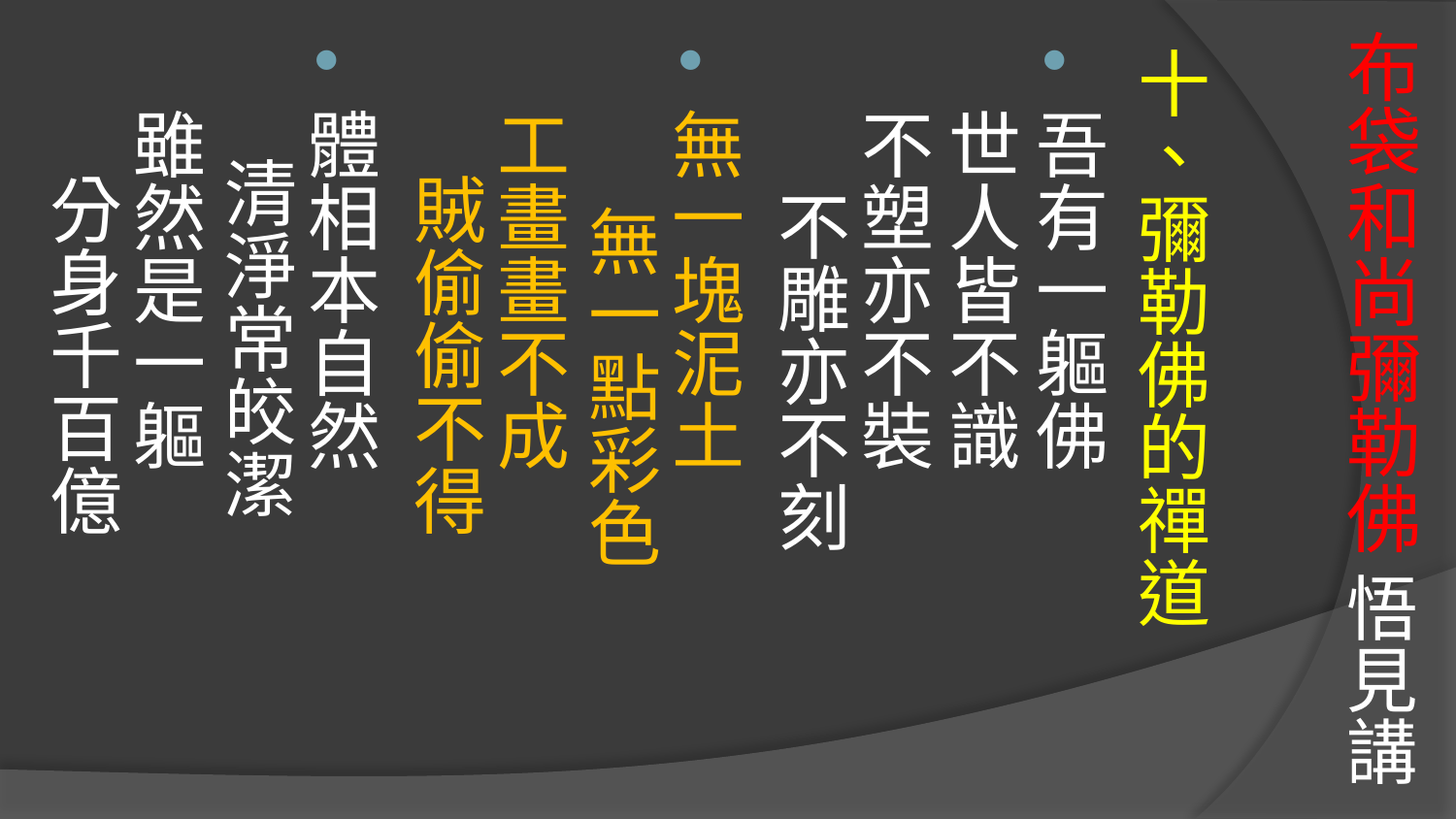

# 布袋和尚彌勒佛 悟見講
十、彌勒佛的禪道
吾有一軀佛                世人皆不識
不塑亦不裝                        不雕亦不刻
無一塊泥土                         無一點彩色
工畫畫不成                       賊偷偷不得
體相本自然                      清淨常皎潔
雖然是一軀                       分身千百億